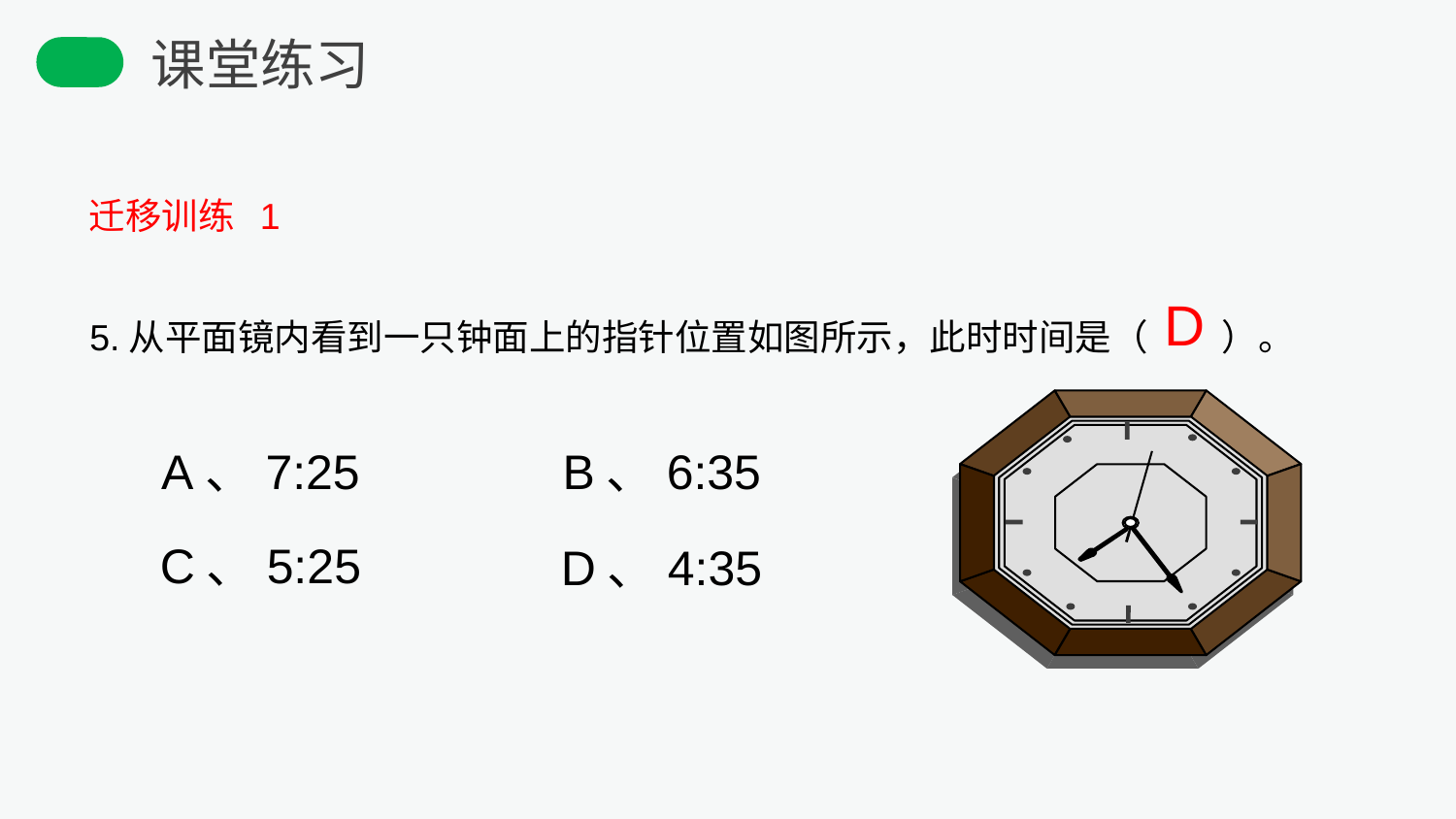

课堂练习
迁移训练  1
D
5.从平面镜内看到一只钟面上的指针位置如图所示，此时时间是（         ）。

A、7:25
B、6:35
C、5:25
D、4:35